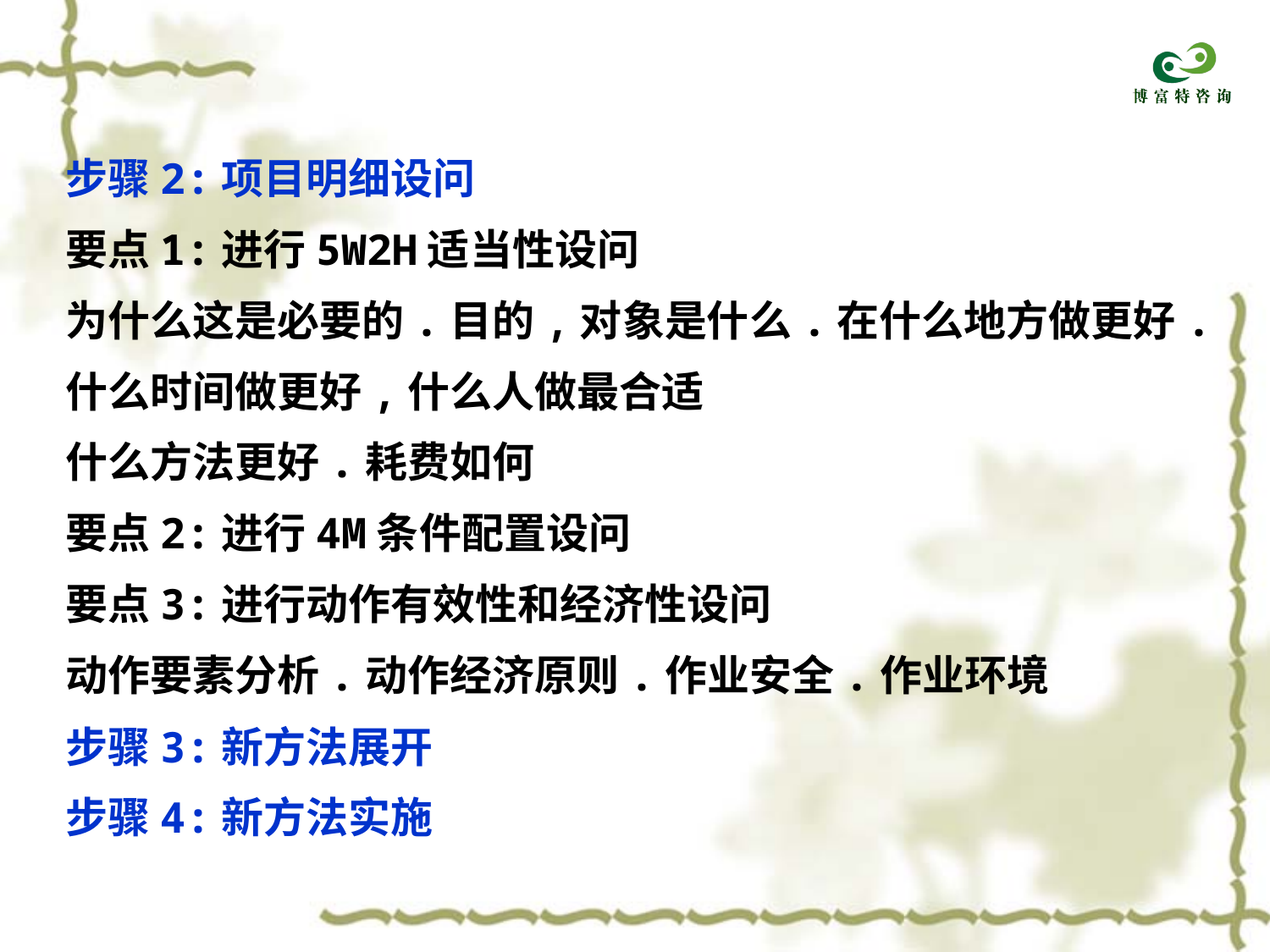

步骤2:项目明细设问
要点1:进行5W2H适当性设问
为什么这是必要的.目的,对象是什么.在什么地方做更好.
什么时间做更好,什么人做最合适
什么方法更好.耗费如何
要点2:进行4M条件配置设问
要点3:进行动作有效性和经济性设问
动作要素分析.动作经济原则.作业安全.作业环境
步骤3:新方法展开
步骤4:新方法实施